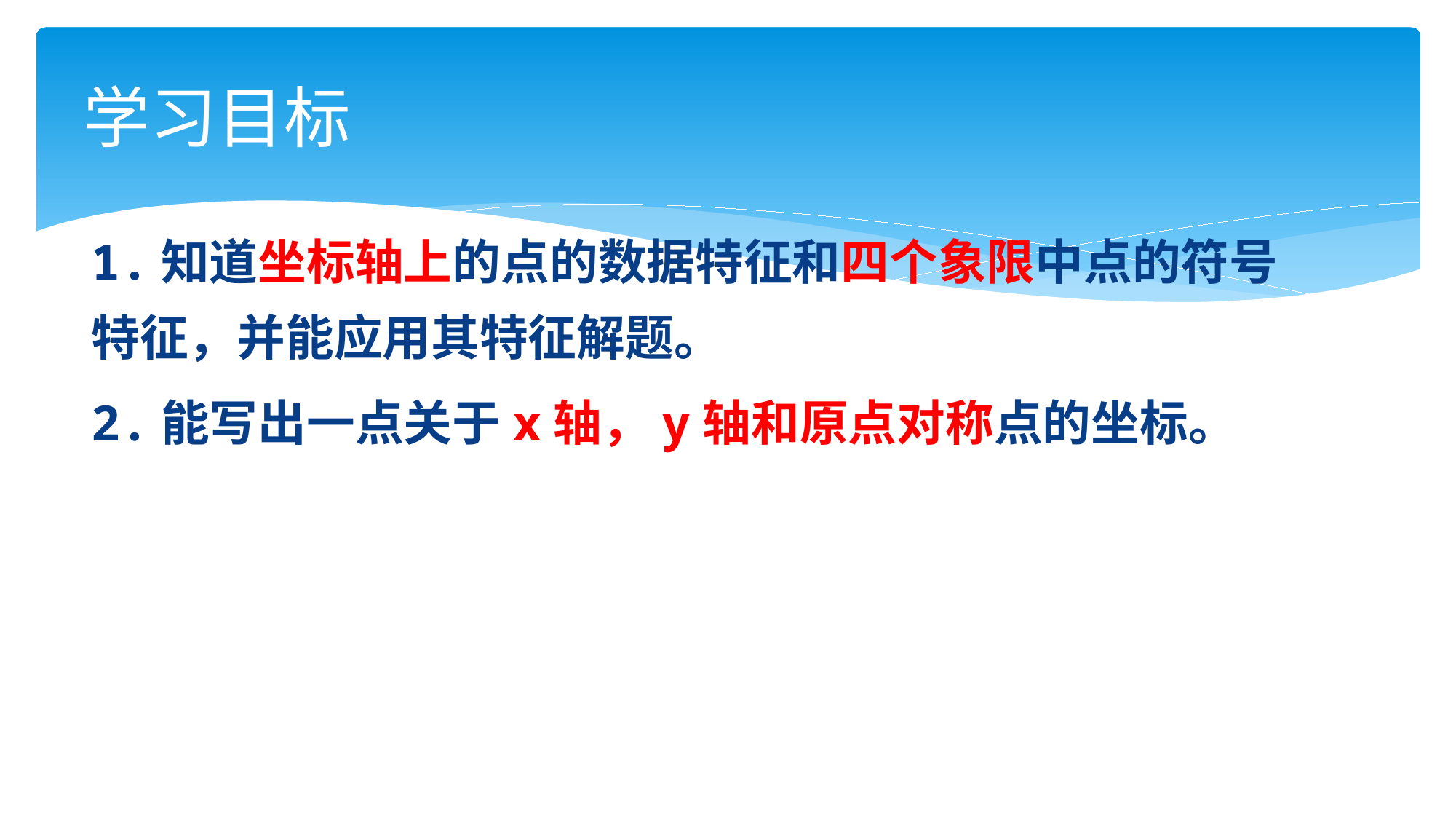

# 学习目标
1.知道坐标轴上的点的数据特征和四个象限中点的符号特征，并能应用其特征解题。
2.能写出一点关于x轴，y轴和原点对称点的坐标。